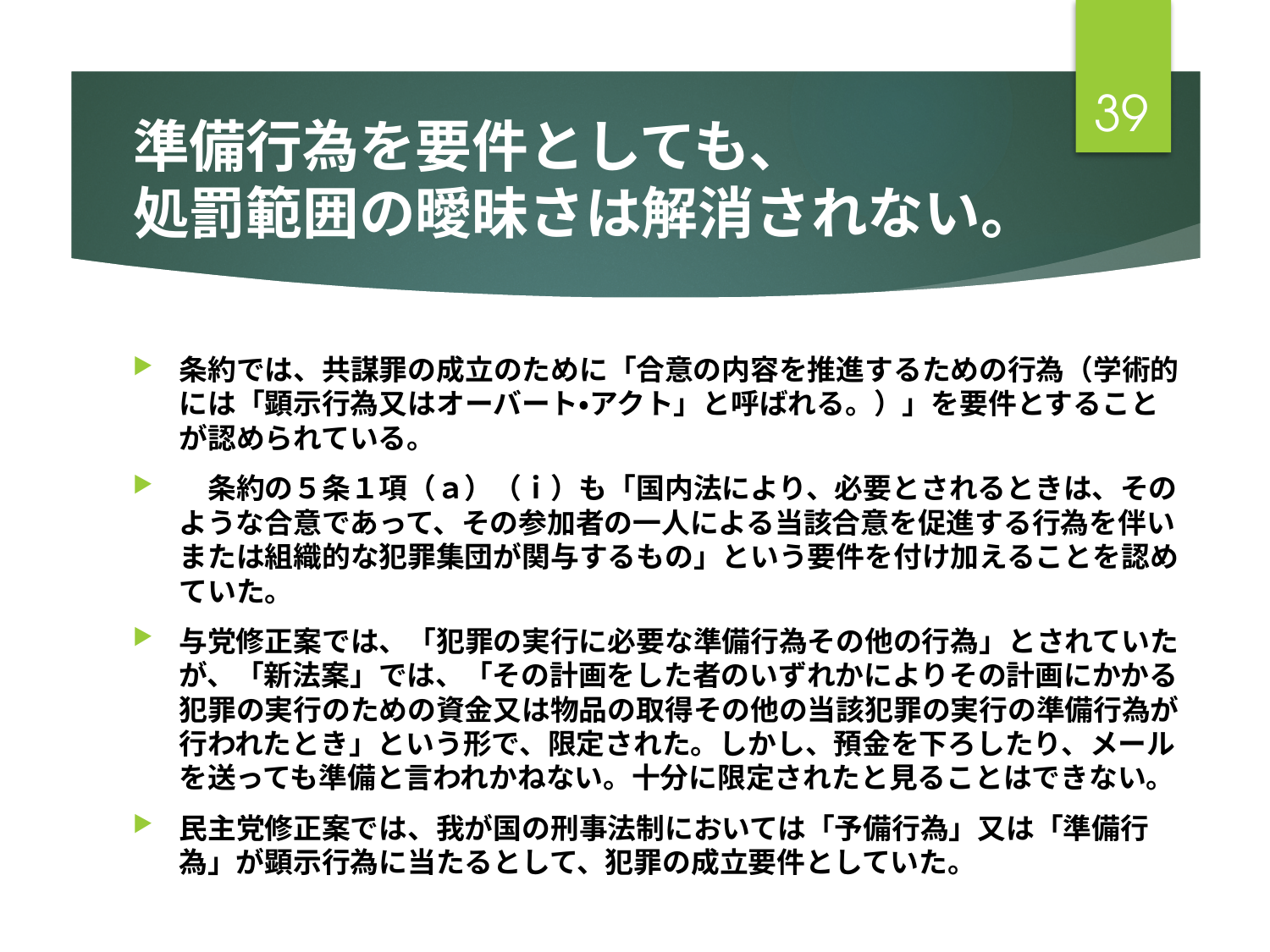

39
# 準備行為を要件としても、 処罰範囲の曖昧さは解消されない。
条約では、共謀罪の成立のために「合意の内容を推進するための行為（学術的には「顕示行為又はオーバート・アクト」と呼ばれる。）」を要件とすることが認められている。
　条約の５条１項（ａ）（ｉ）も「国内法により、必要とされるときは、そのような合意であって、その参加者の一人による当該合意を促進する行為を伴いまたは組織的な犯罪集団が関与するもの」という要件を付け加えることを認めていた。
与党修正案では、「犯罪の実行に必要な準備行為その他の行為」とされていたが、「新法案」では、「その計画をした者のいずれかによりその計画にかかる犯罪の実行のための資金又は物品の取得その他の当該犯罪の実行の準備行為が行われたとき」という形で、限定された。しかし、預金を下ろしたり、メールを送っても準備と言われかねない。十分に限定されたと見ることはできない。
民主党修正案では、我が国の刑事法制においては「予備行為」又は「準備行為」が顕示行為に当たるとして、犯罪の成立要件としていた。